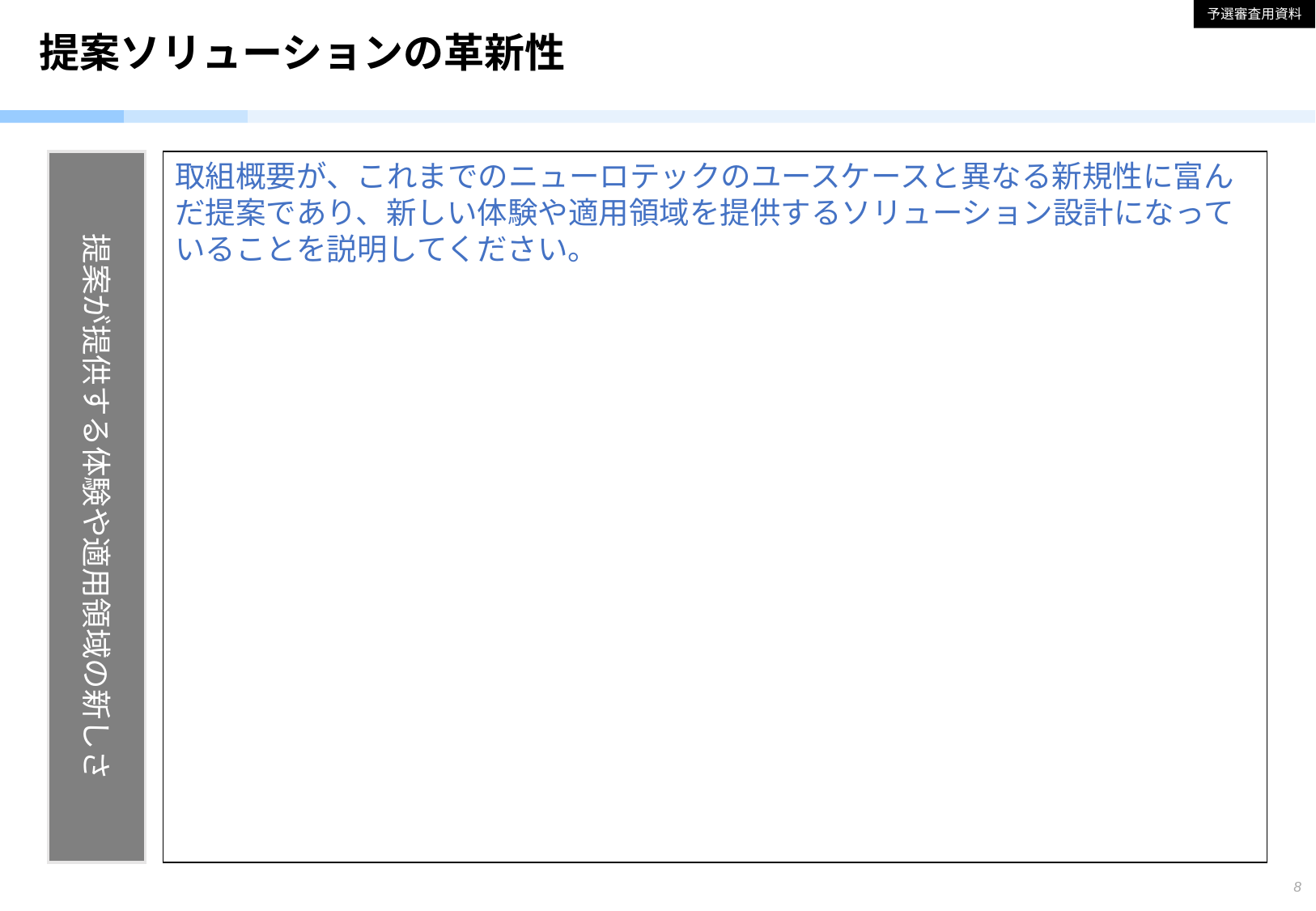

予選審査用資料
# 提案ソリューションの革新性
提案が提供する体験や適用領域の新しさ

取組概要が、これまでのニューロテックのユースケースと異なる新規性に富んだ提案であり、新しい体験や適用領域を提供するソリューション設計になっていることを説明してください。
8